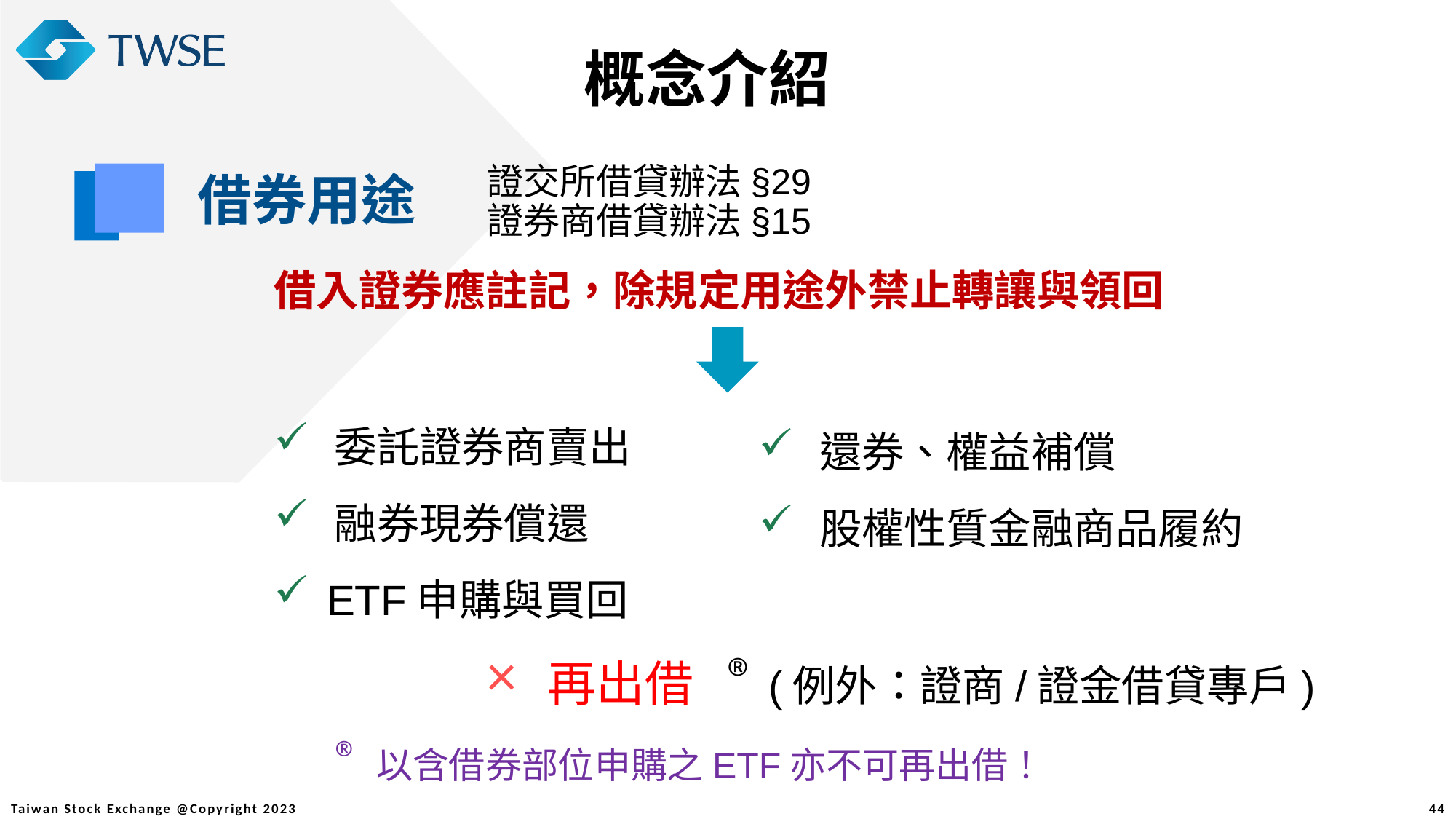

概念介紹

證交所借貸辦法§29
證券商借貸辦法§15

借券用途
借入證券應註記，除規定用途外禁止轉讓與領回

 委託證券商賣出
 融券現券償還
 ETF申購與買回
 還券、權益補償
 股權性質金融商品履約
 再出借
(例外：證商/證金借貸專戶)
以含借券部位申購之ETF亦不可再出借！
44